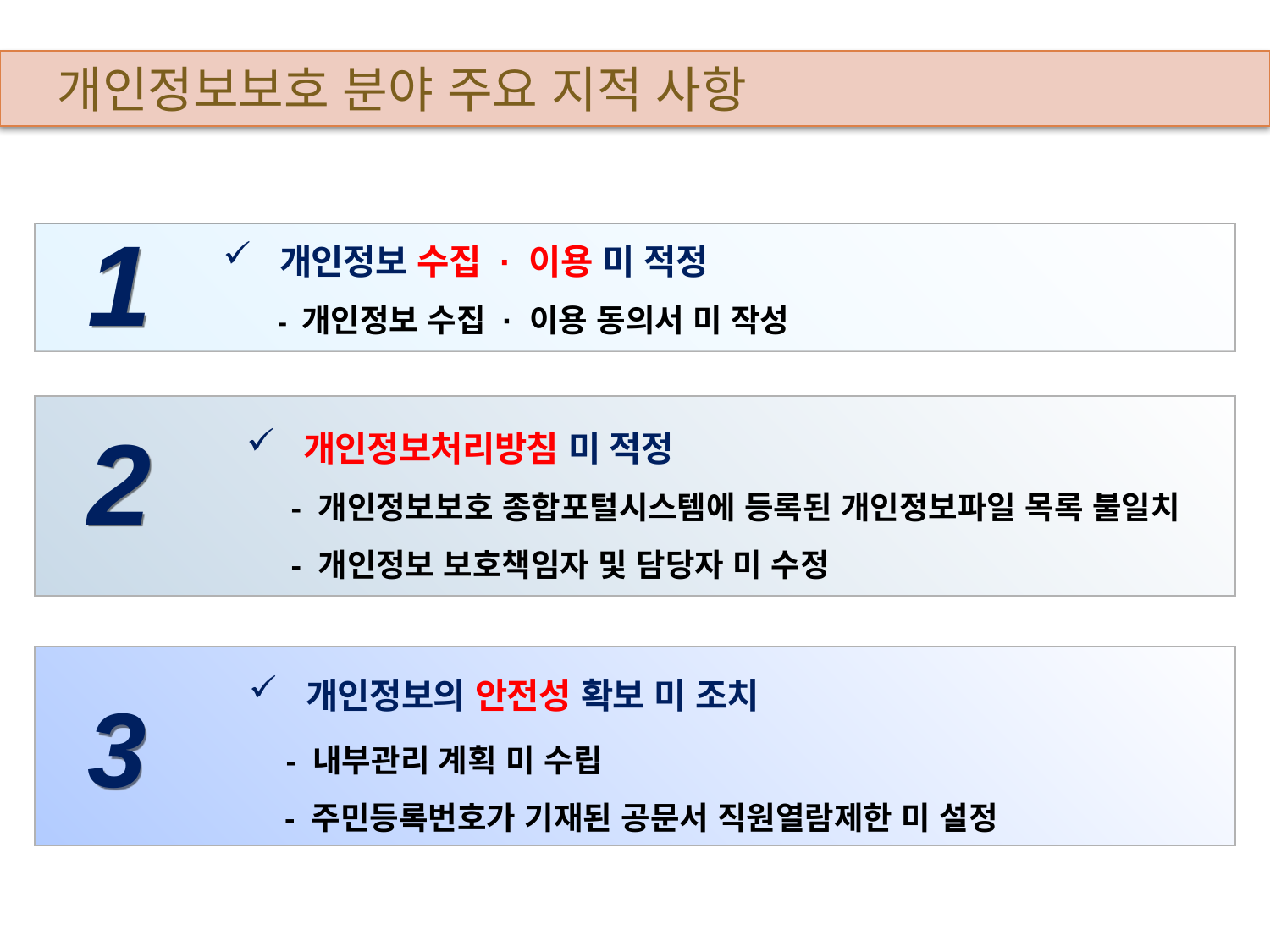

개인정보보호 분야 주요 지적 사항
1

  개인정보 수집 · 이용 미 적정
       - 개인정보 수집 · 이용 동의서 미 작성

  개인정보처리방침 미 적정
     - 개인정보보호 종합포털시스템에 등록된 개인정보파일 목록 불일치
     - 개인정보 보호책임자 및 담당자 미 수정
2

  개인정보의 안전성 확보 미 조치
    - 내부관리 계획 미 수립
    - 주민등록번호가 기재된 공문서 직원열람제한 미 설정
3